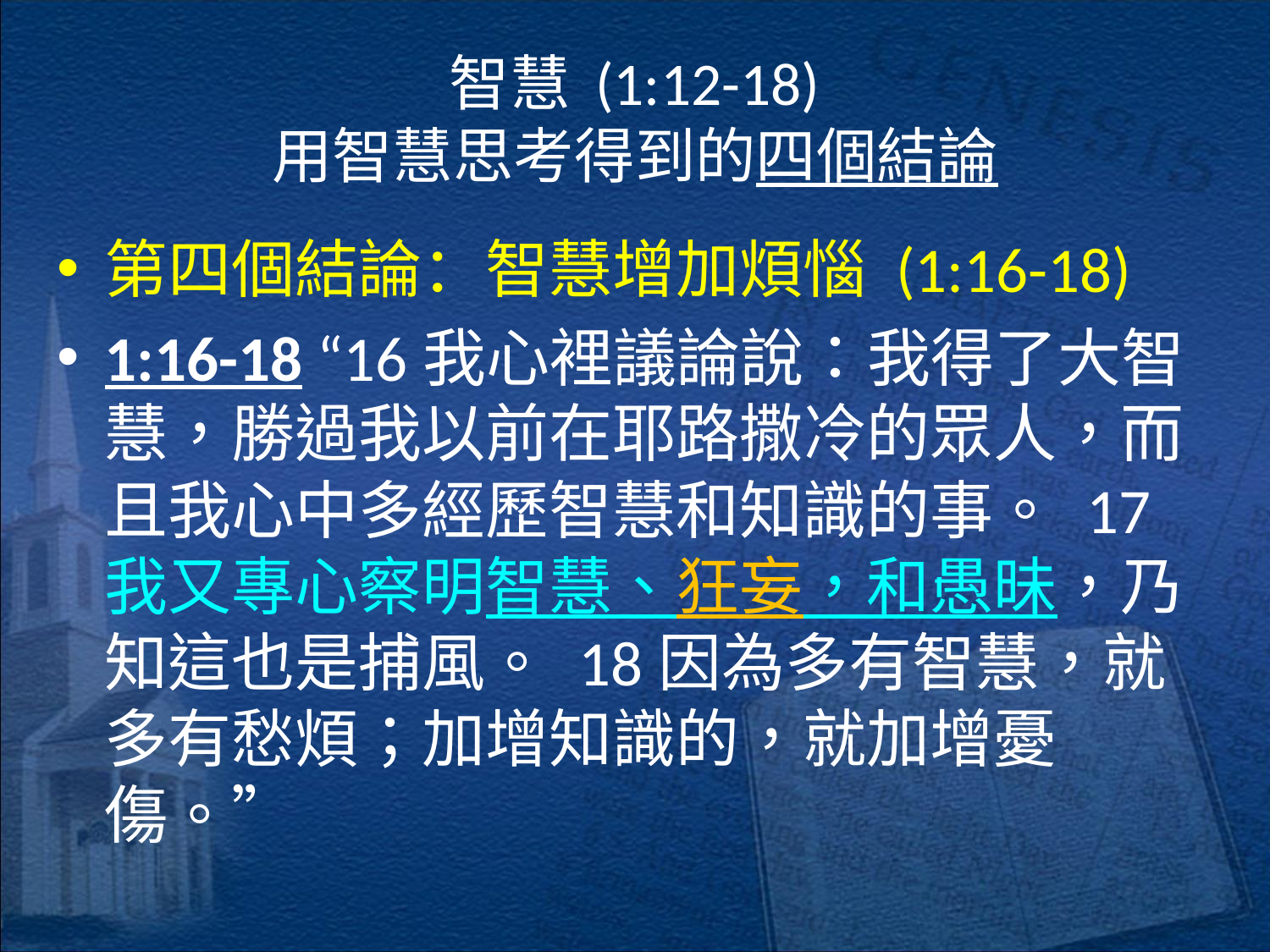

# 智慧 (1:12-18) 用智慧思考得到的四個結論
第四個結論：智慧增加煩惱 (1:16-18)
1:16-18 “16我心裡議論說：我得了大智慧，勝過我以前在耶路撒冷的眾人，而且我心中多經歷智慧和知識的事。 17我又專心察明智慧、狂妄，和愚昧，乃知這也是捕風。 18因為多有智慧，就多有愁煩；加增知識的，就加增憂傷。”